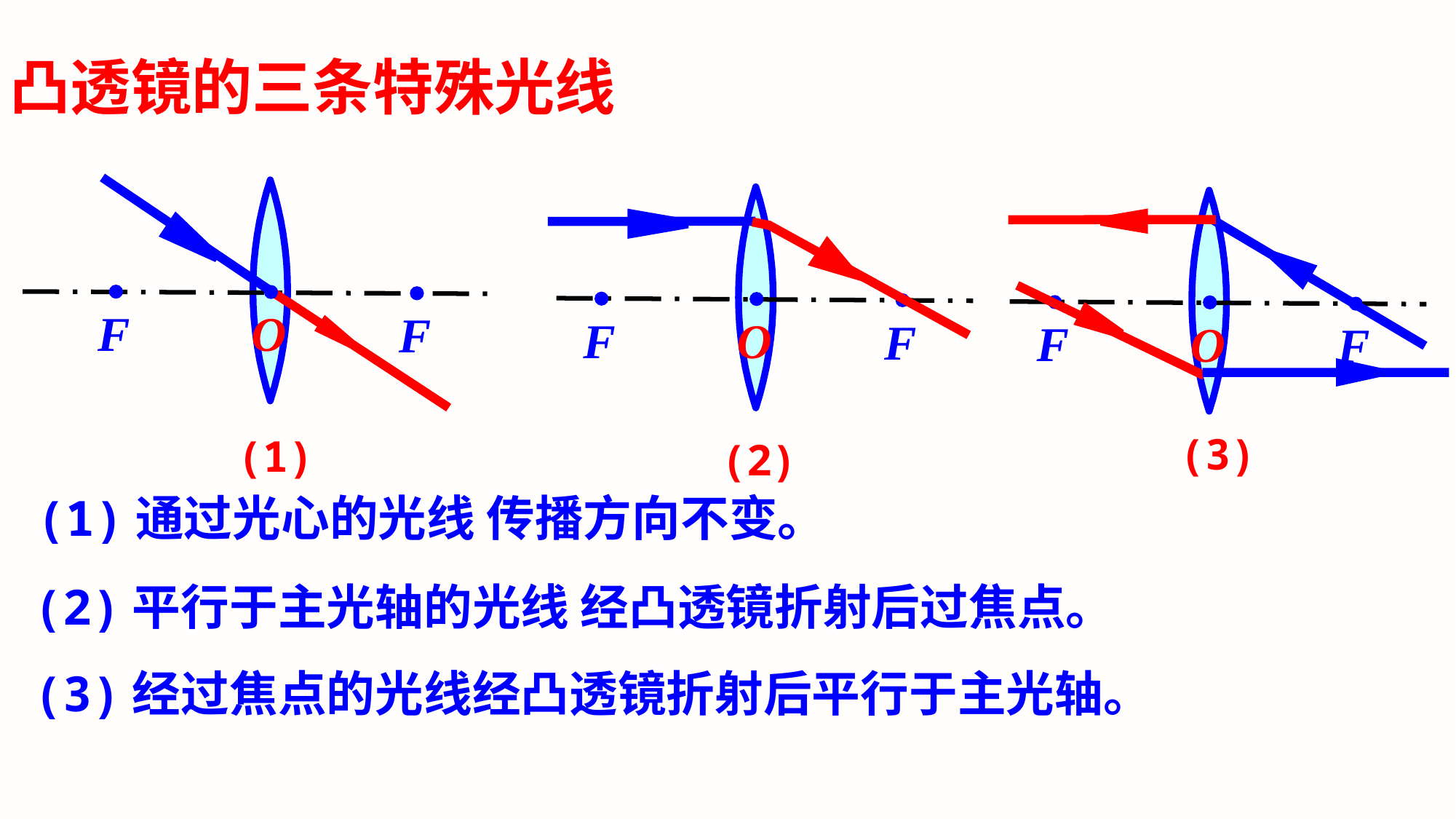

凸透镜的三条特殊光线

F

O

F

F

O

F

F

O

F

(3)
(1)
(2)
(1)通过光心的光线 传播方向不变。
(2)平行于主光轴的光线 经凸透镜折射后过焦点。
(3)经过焦点的光线经凸透镜折射后平行于主光轴。